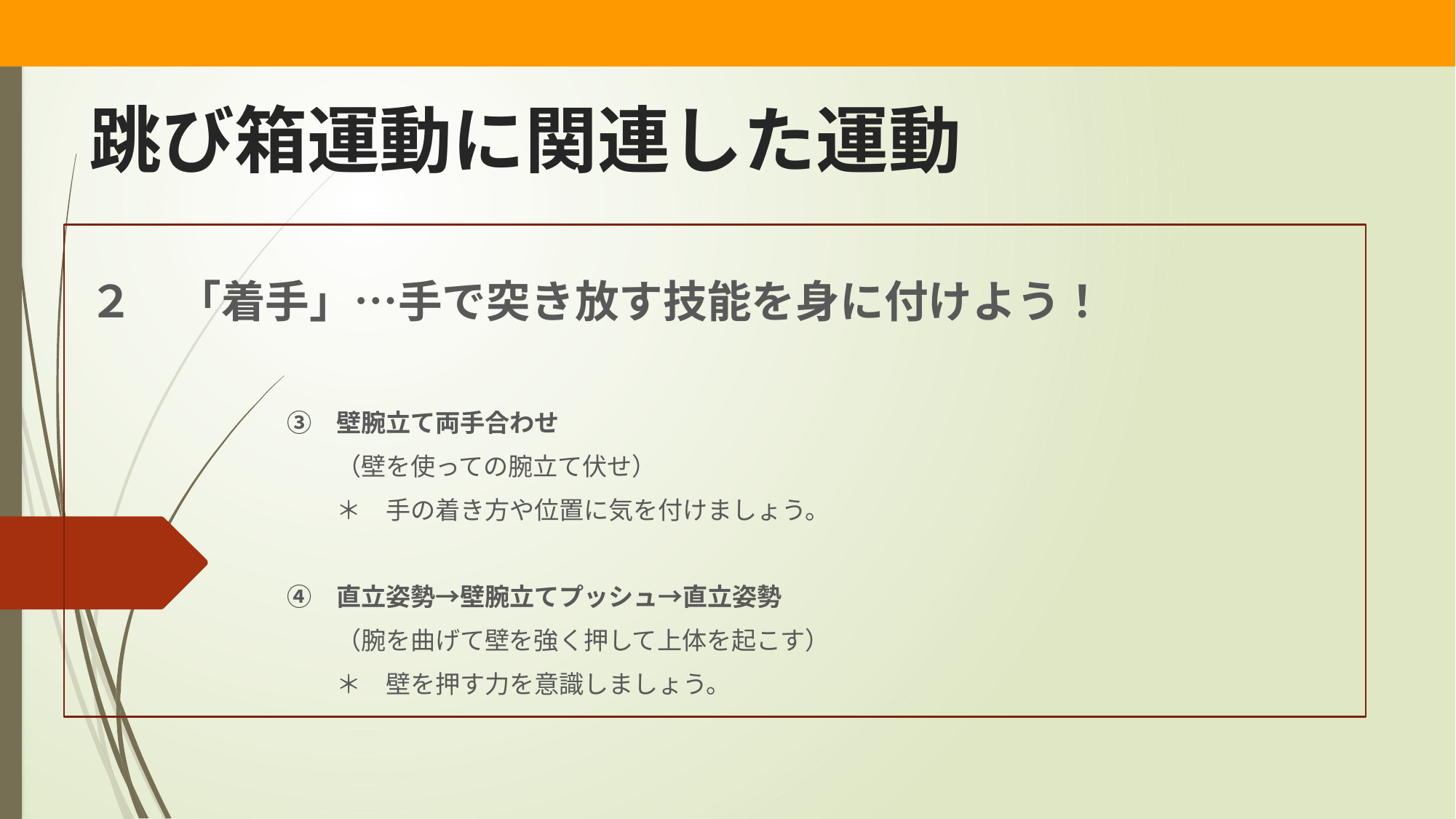

# 跳び箱運動に関連した運動

２　「着手」…手で突き放す技能を身に付けよう！

　　　　　　　　③　壁腕立て両手合わせ
　　　　　　　　　　（壁を使っての腕立て伏せ）
　　　　　　　　　　＊　手の着き方や位置に気を付けましょう。

　　　　　　　　④　直立姿勢→壁腕立てプッシュ→直立姿勢
　　　　　　　　　　（腕を曲げて壁を強く押して上体を起こす）
　　　　　　　　　　＊　壁を押す力を意識しましょう。